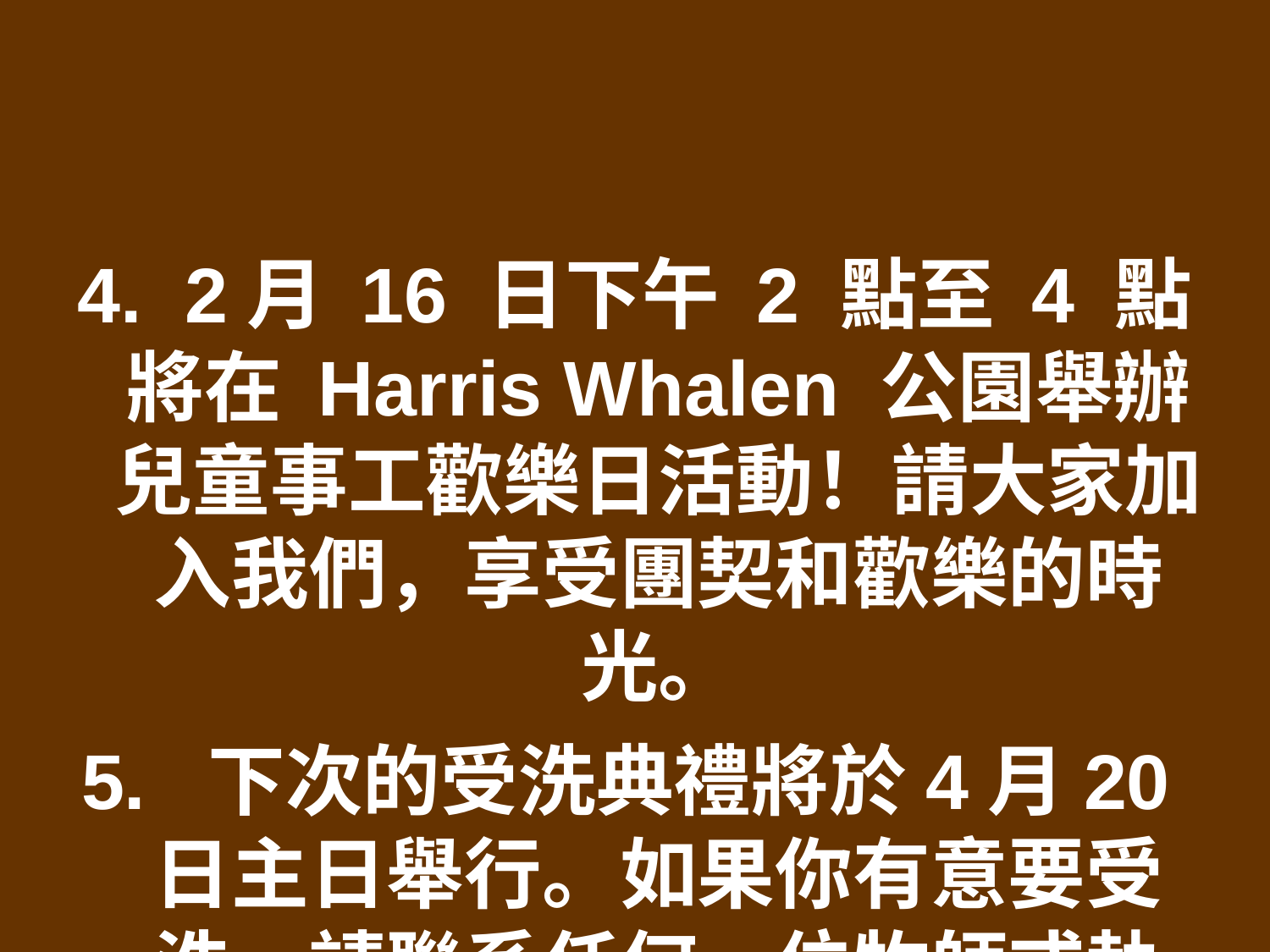

4.  2月 16 日下午 2 點至 4 點將在 Harris Whalen 公園舉辦兒童事工歡樂日活動！請大家加入我們，享受團契和歡樂的時光。
5.  下次的受洗典禮將於4月20日主日舉行。如果你有意要受洗，請聯系任何一位牧師或執事。